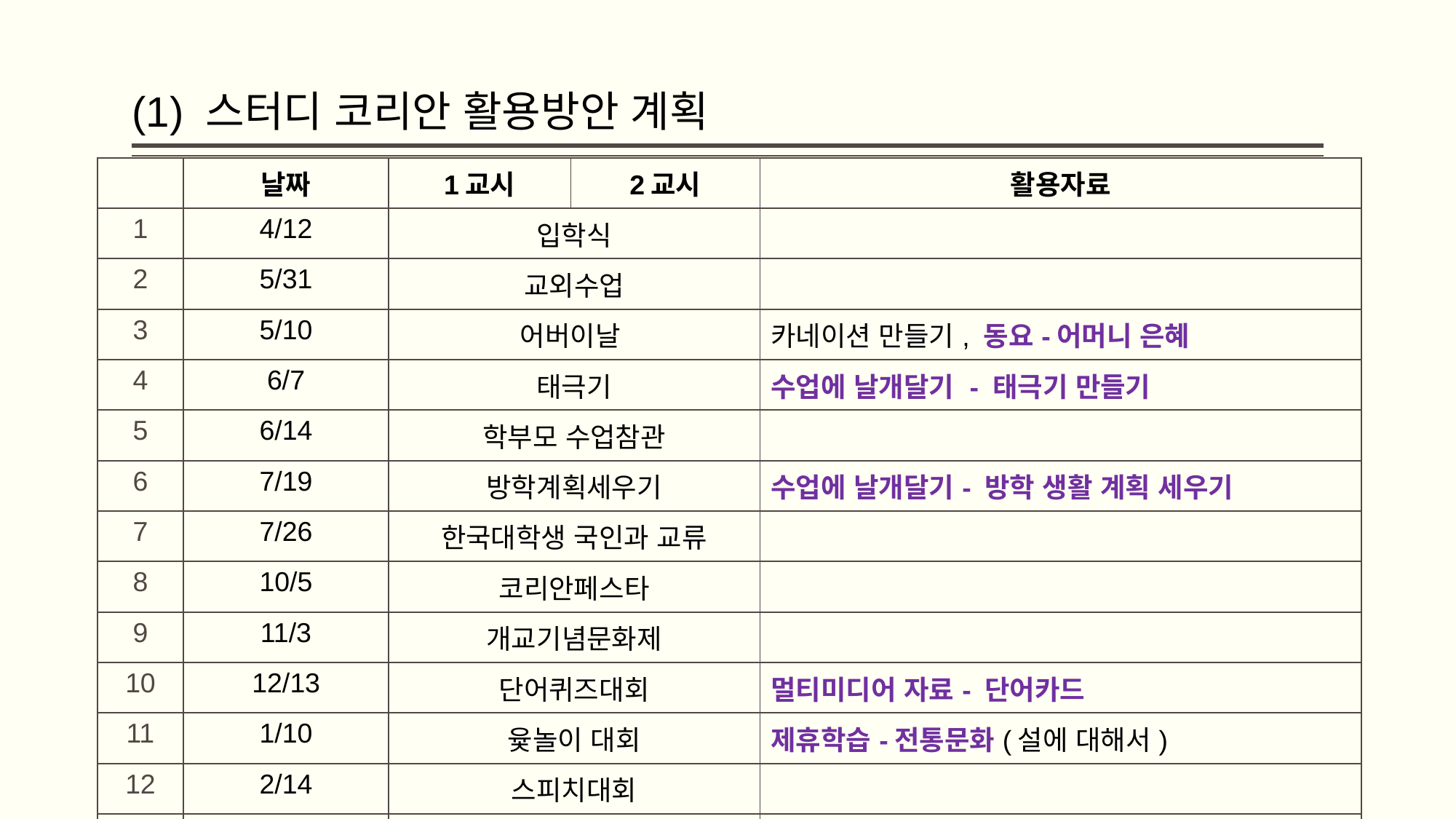

# (1) 스터디 코리안 활용방안 계획
|  | 날짜 | 1교시 | 2교시 | 활용자료 |
| --- | --- | --- | --- | --- |
| 1 | 4/12 | 입학식 |  |  |
| 2 | 5/31 | 교외수업 |  |  |
| 3 | 5/10 | 어버이날 |  | 카네이션 만들기, 동요-어머니 은혜 |
| 4 | 6/7 | 태극기 |  | 수업에 날개달기 - 태극기 만들기 |
| 5 | 6/14 | 학부모 수업참관 |  |  |
| 6 | 7/19 | 방학계획세우기 |  | 수업에 날개달기- 방학 생활 계획 세우기 |
| 7 | 7/26 | 한국대학생 국인과 교류 |  |  |
| 8 | 10/5 | 코리안페스타 |  |  |
| 9 | 11/3 | 개교기념문화제 |  |  |
| 10 | 12/13 | 단어퀴즈대회 |  | 멀티미디어 자료- 단어카드 |
| 11 | 1/10 | 윷놀이 대회 |  | 제휴학습-전통문화(설에 대해서) |
| 12 | 2/14 | 스피치대회 |  |  |
| 13 | 3/7 | 역사수업 |  | EBS콘텐츠/한국사 |